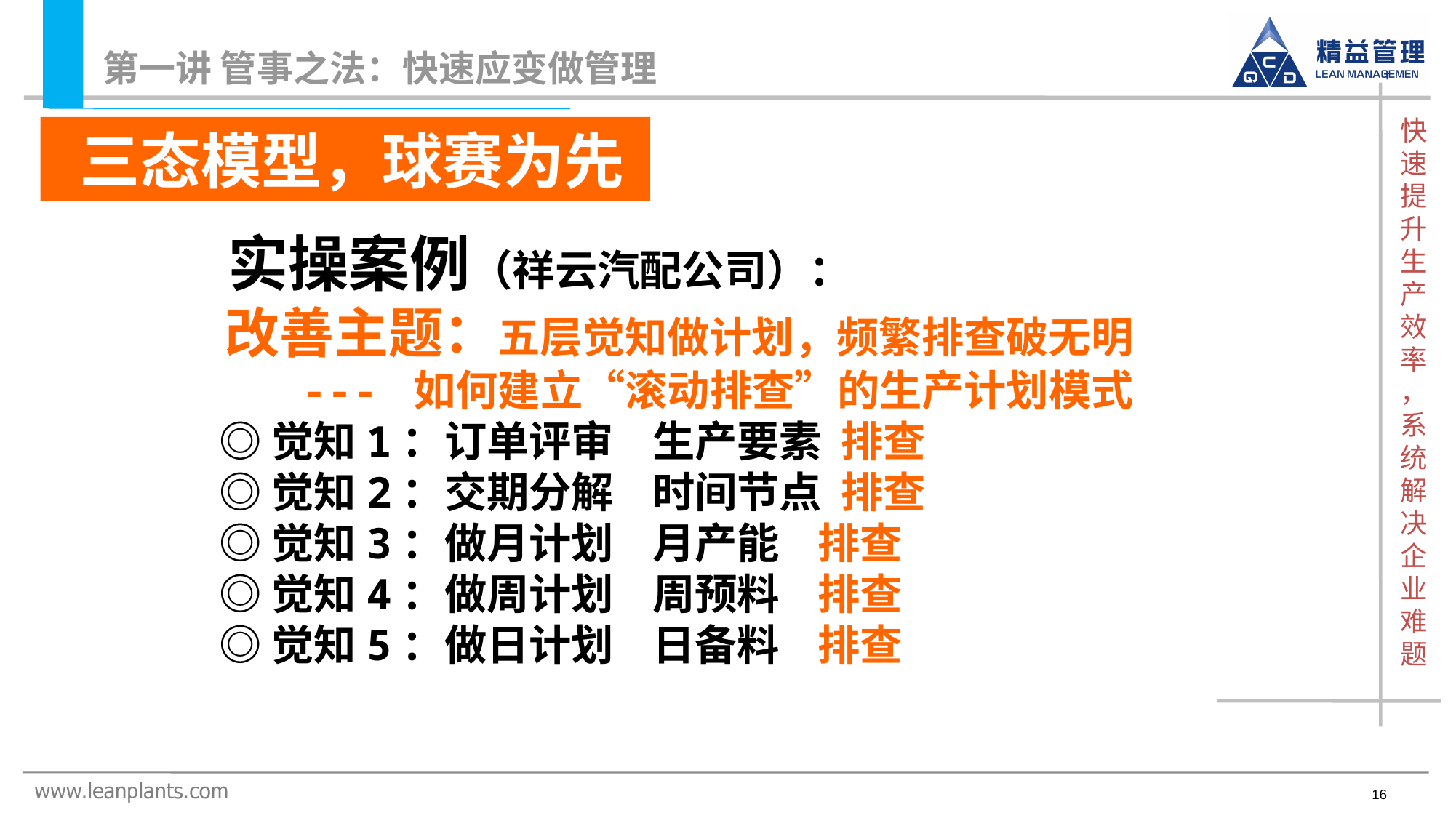

第一讲 管事之法：快速应变做管理

 三态模型，球赛为先
 实操案例（祥云汽配公司）：
 改善主题：五层觉知做计划，频繁排查破无明
    --- 如何建立“滚动排查”的生产计划模式
  ◎觉知1：订单评审    生产要素  排查
  ◎觉知2：交期分解    时间节点  排查
  ◎觉知3：做月计划    月产能    排查
  ◎觉知4：做周计划    周预料    排查
  ◎觉知5：做日计划    日备料    排查